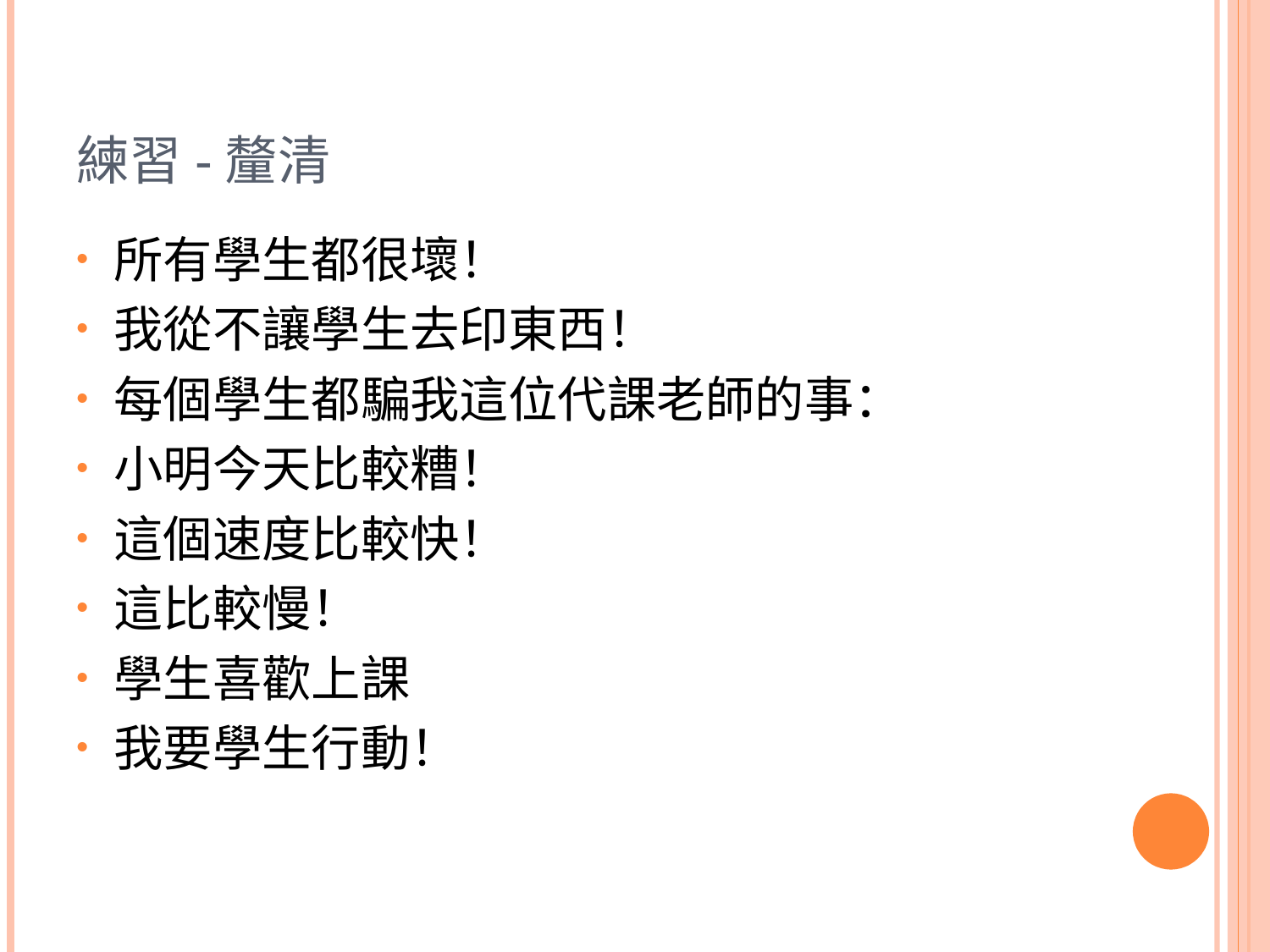

# 練習-釐清
所有學生都很壞！
我從不讓學生去印東西！
每個學生都騙我這位代課老師的事：
小明今天比較糟！
這個速度比較快！
這比較慢！
學生喜歡上課
我要學生行動！